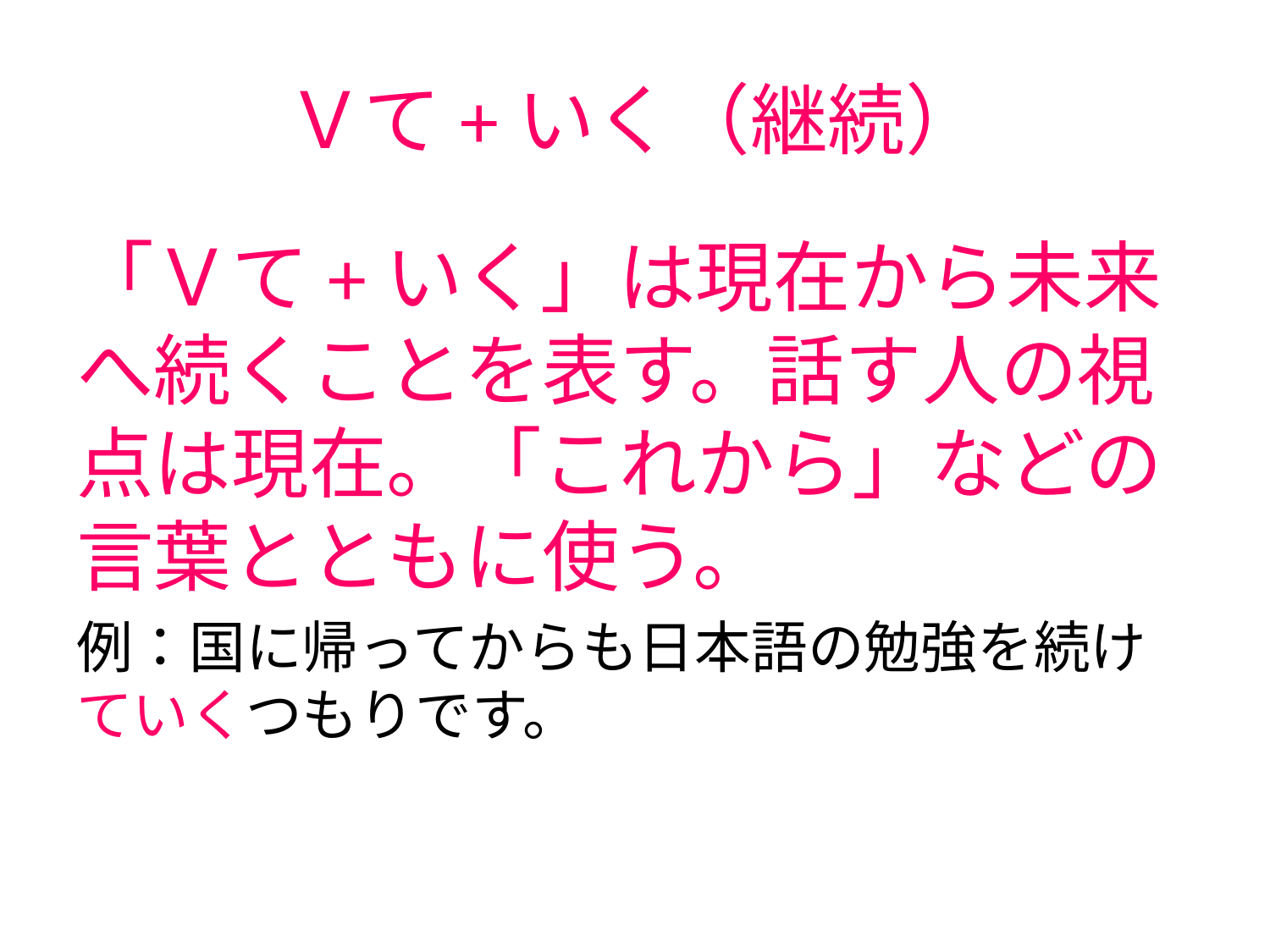

# Ｖて+いく（継続）
「Ｖて+いく」は現在から未来へ続くことを表す。話す人の視点は現在。「これから」などの言葉とともに使う。
例：国に帰ってからも日本語の勉強を続けていくつもりです。